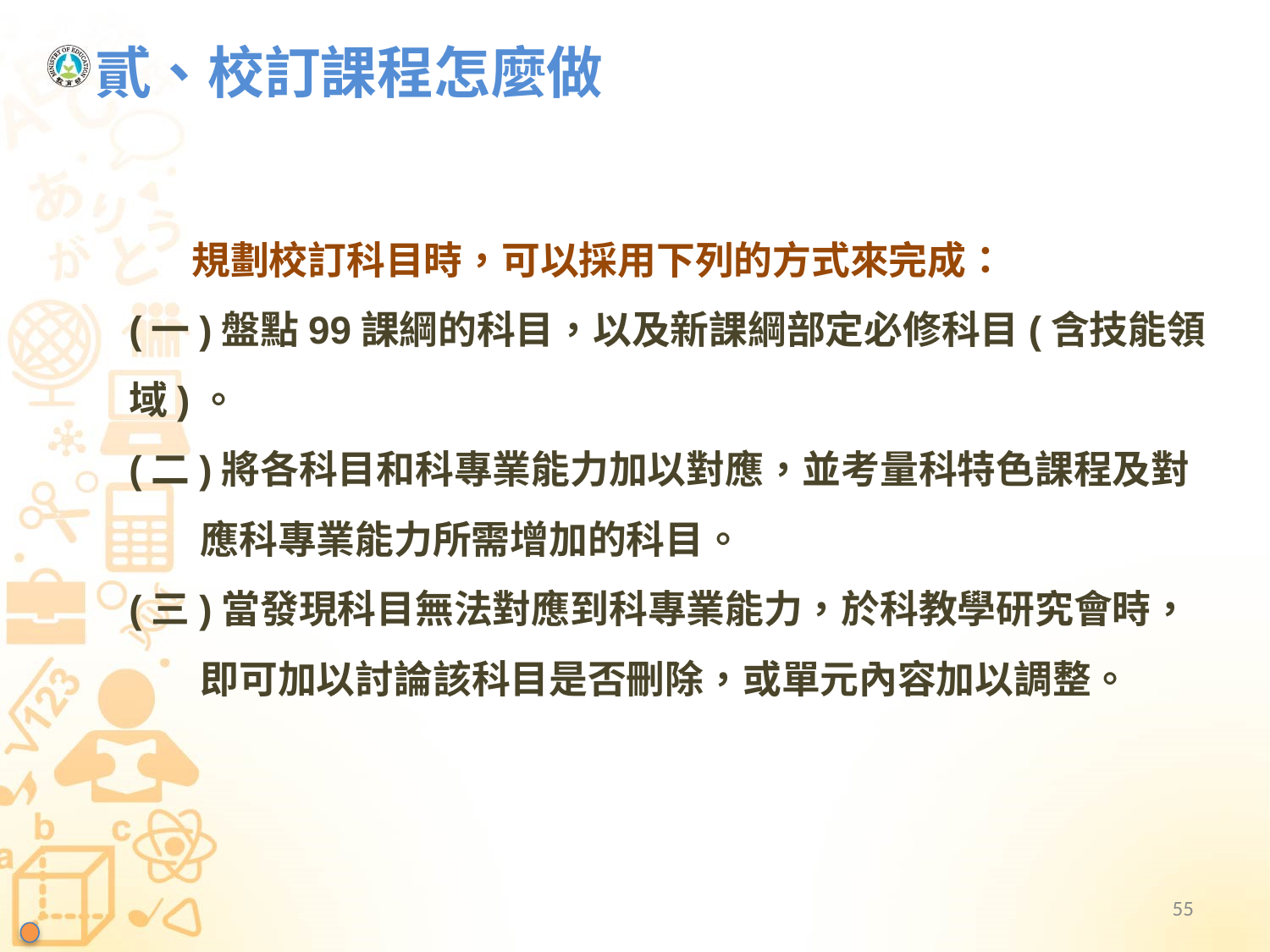

貳、校訂課程怎麼做
      規劃校訂科目時，可以採用下列的方式來完成：
(一)盤點99課綱的科目，以及新課綱部定必修科目(含技能領域)。
(二)將各科目和科專業能力加以對應，並考量科特色課程及對
       應科專業能力所需增加的科目。
(三)當發現科目無法對應到科專業能力，於科教學研究會時，
       即可加以討論該科目是否刪除，或單元內容加以調整。
55